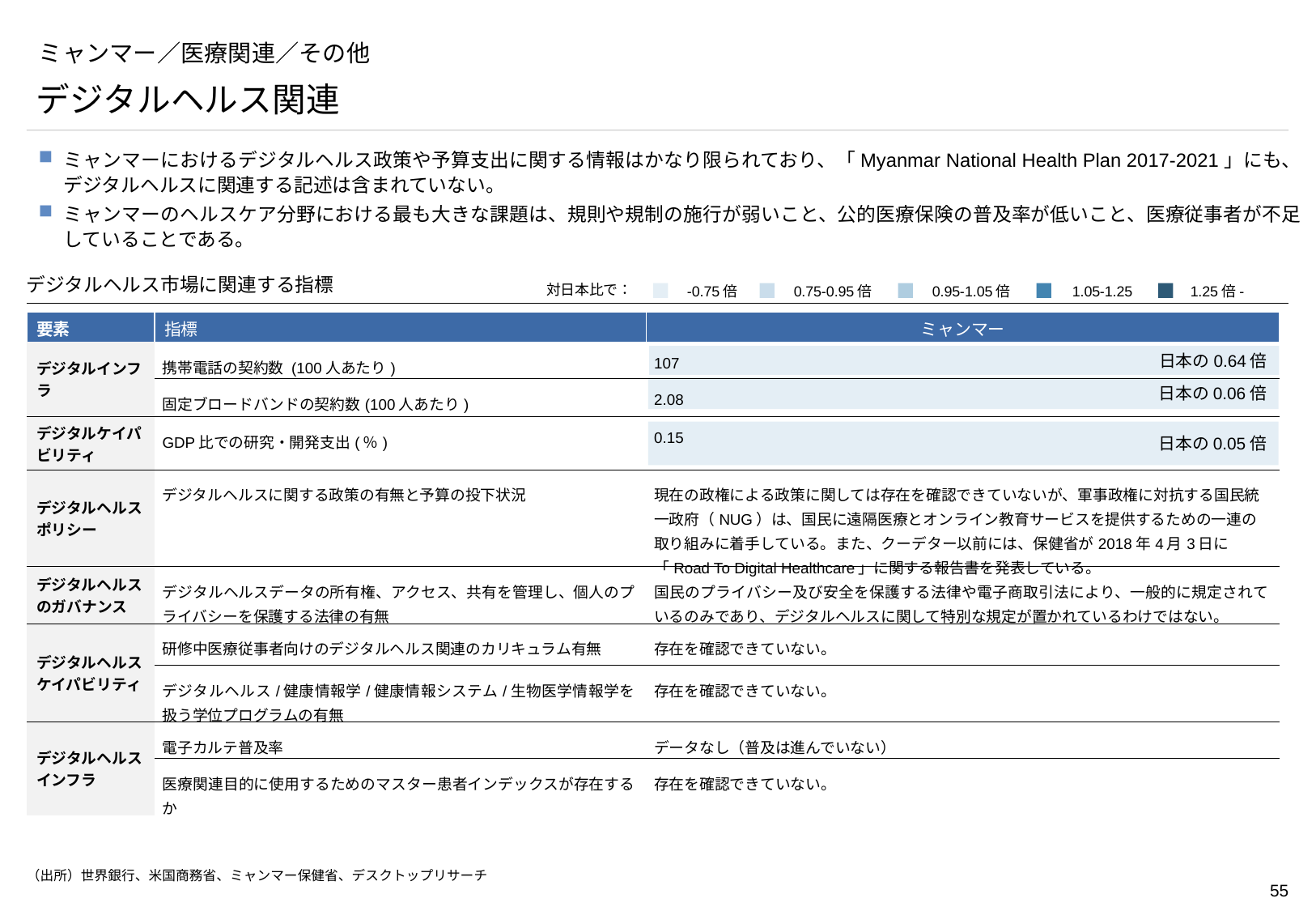

# ミャンマー／医療関連／その他
デジタルヘルス関連
ミャンマーにおけるデジタルヘルス政策や予算支出に関する情報はかなり限られており、「Myanmar National Health Plan 2017-2021」にも、デジタルヘルスに関連する記述は含まれていない。
ミャンマーのヘルスケア分野における最も大きな課題は、規則や規制の施行が弱いこと、公的医療保険の普及率が低いこと、医療従事者が不足していることである。
デジタルヘルス市場に関連する指標
対日本比で：
-0.75倍

0.75-0.95倍

0.95-1.05倍

1.05-1.25

1.25倍-

| 要素 | 指標 | ミャンマー |
| --- | --- | --- |
| デジタルインフラ | 携帯電話の契約数 (100人あたり) | 107 |
| デジタルケイパビリティ | 固定ブロードバンドの契約数(100人あたり) | 2.08 |
| デジタルケイパビリティ | GDP比での研究・開発支出(％) | 0.15 |
| デジタルヘルスポリシー | デジタルヘルスに関する政策の有無と予算の投下状況 | 現在の政権による政策に関しては存在を確認できていないが、軍事政権に対抗する国民統一政府（NUG）は、国民に遠隔医療とオンライン教育サービスを提供するための一連の取り組みに着手している。また、クーデター以前には、保健省が2018年4月3日に「Road To Digital Healthcare」に関する報告書を発表している。 |
| デジタルヘルスのガバナンス | デジタルヘルスデータの所有権、アクセス、共有を管理し、個人のプライバシーを保護する法律の有無 | 国民のプライバシー及び安全を保護する法律や電子商取引法により、一般的に規定されているのみであり、デジタルヘルスに関して特別な規定が置かれているわけではない。 |
| デジタルヘルスケイパビリティ | 研修中医療従事者向けのデジタルヘルス関連のカリキュラム有無 | 存在を確認できていない。 |
|  | デジタルヘルス/健康情報学/健康情報システム/生物医学情報学を扱う学位プログラムの有無 | 存在を確認できていない。 |
| デジタルヘルスインフラ | 電子カルテ普及率 | データなし（普及は進んでいない） |
|  | 医療関連目的に使用するためのマスター患者インデックスが存在するか | 存在を確認できていない。 |
日本の0.64倍
日本の0.06倍
日本の0.05倍
（出所）世界銀行、米国商務省、ミャンマー保健省、デスクトップリサーチ